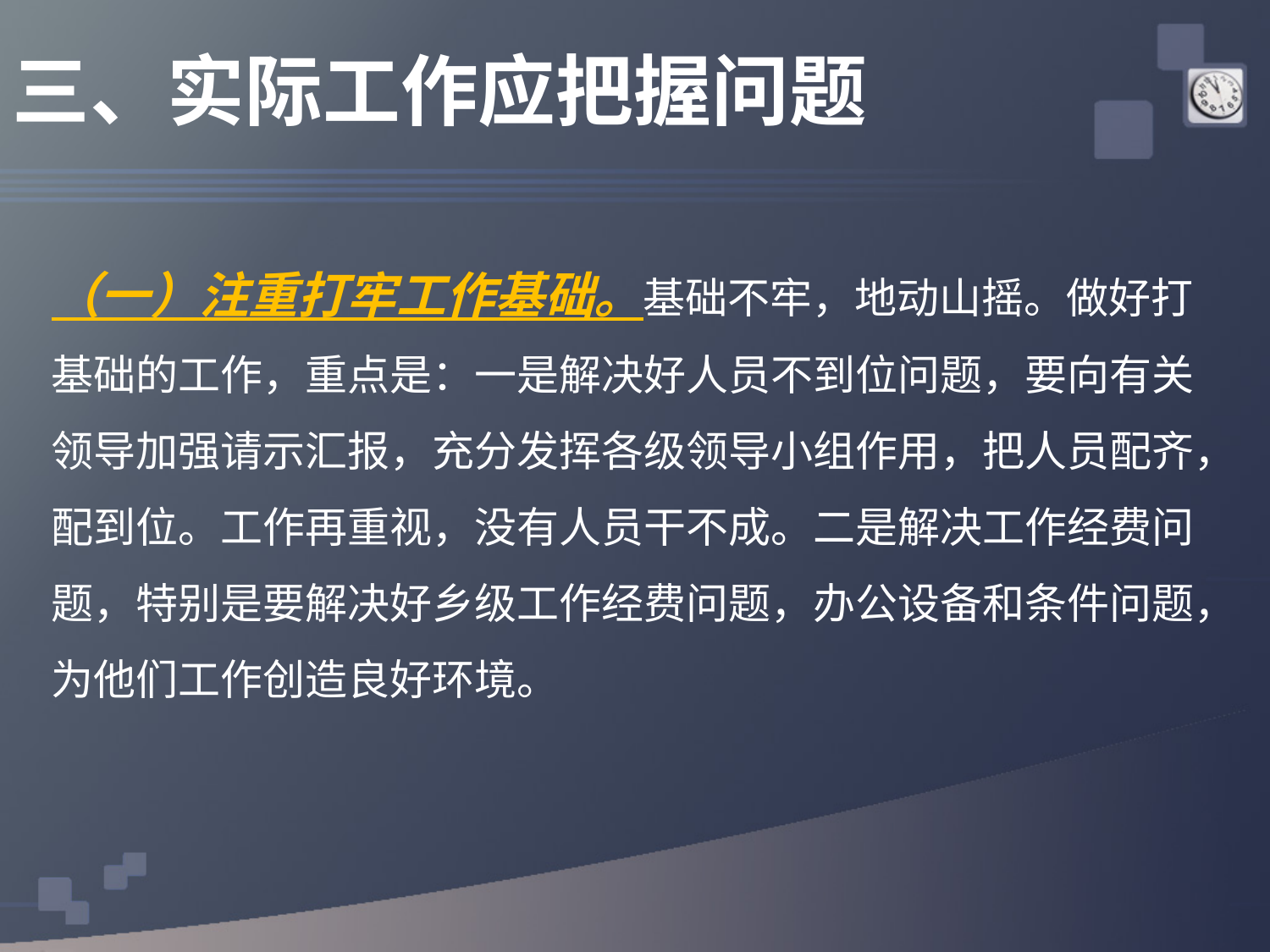

三、实际工作应把握问题
（一）注重打牢工作基础。基础不牢，地动山摇。做好打基础的工作，重点是：一是解决好人员不到位问题，要向有关领导加强请示汇报，充分发挥各级领导小组作用，把人员配齐，配到位。工作再重视，没有人员干不成。二是解决工作经费问题，特别是要解决好乡级工作经费问题，办公设备和条件问题，为他们工作创造良好环境。